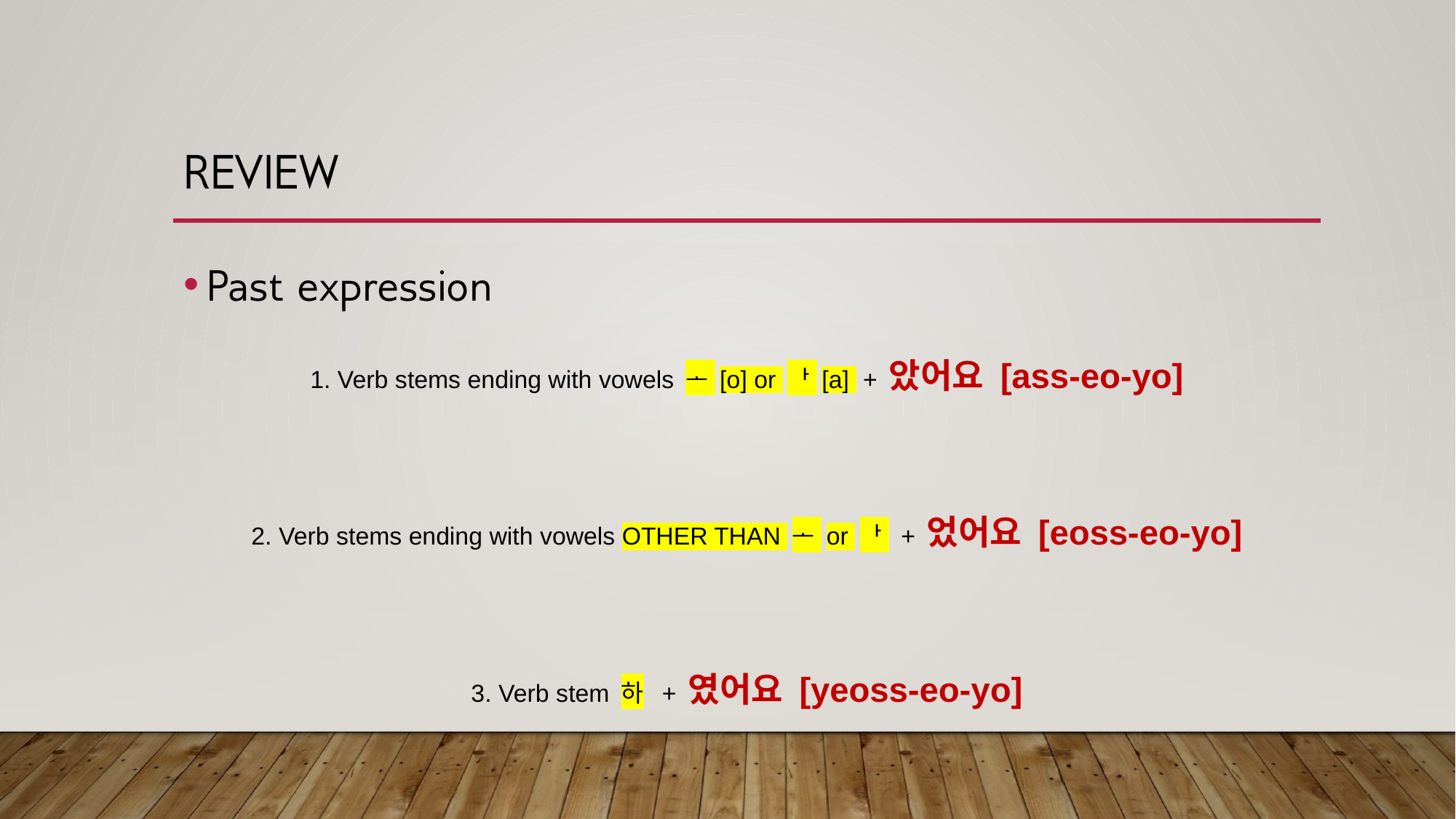

# Review
Past expression
1. Verb stems ending with vowels ᅩ [o] or ᅡ [a]  + 았어요 [ass-eo-yo]

2. Verb stems ending with vowels OTHER THAN ᅩ or ᅡ  + 었어요 [eoss-eo-yo]

3. Verb stem 하  + 였어요 [yeoss-eo-yo]